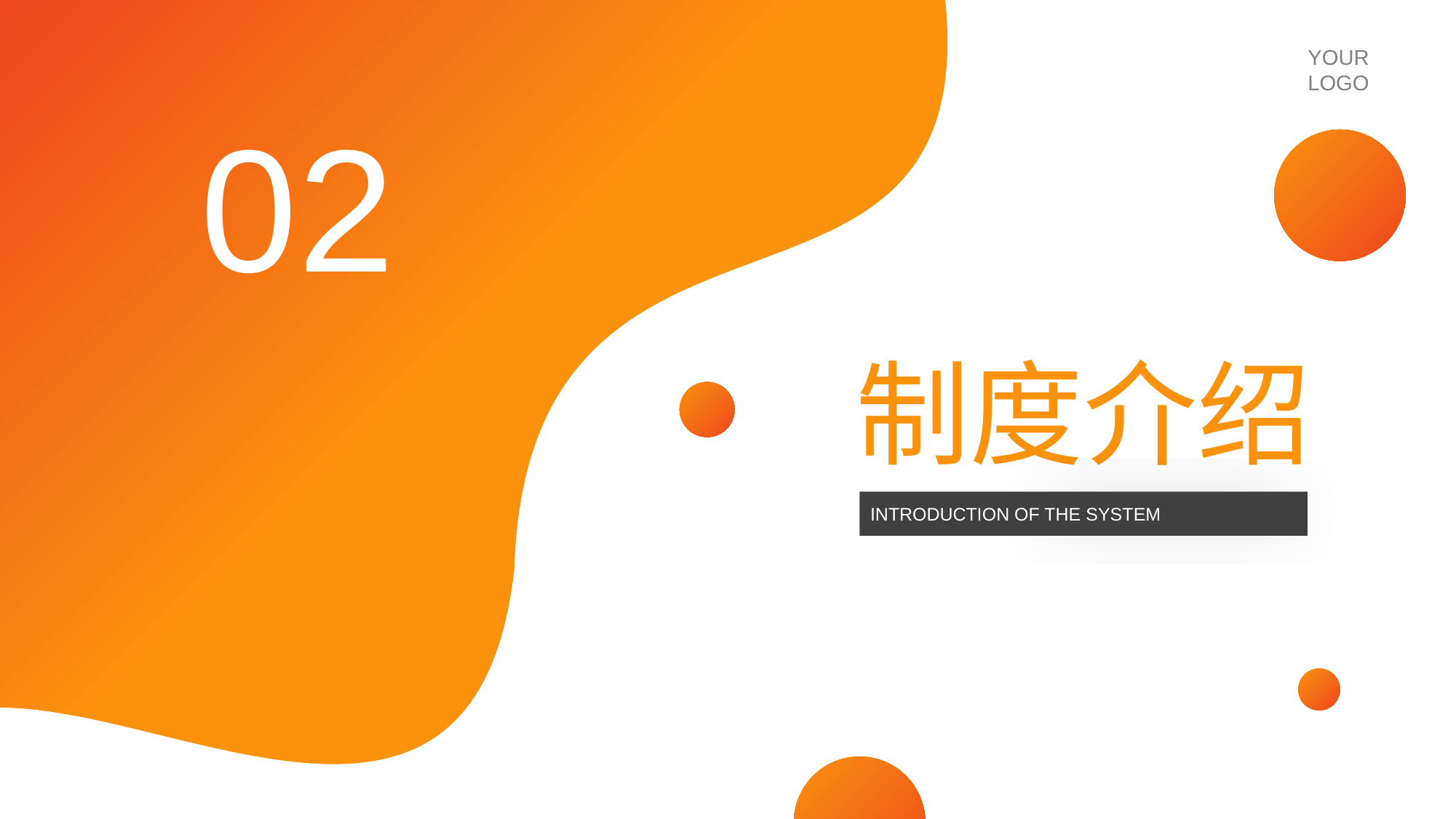

BY YUSHEN
YOUR LOGO
02

制度介绍

INTRODUCTION OF THE SYSTEM